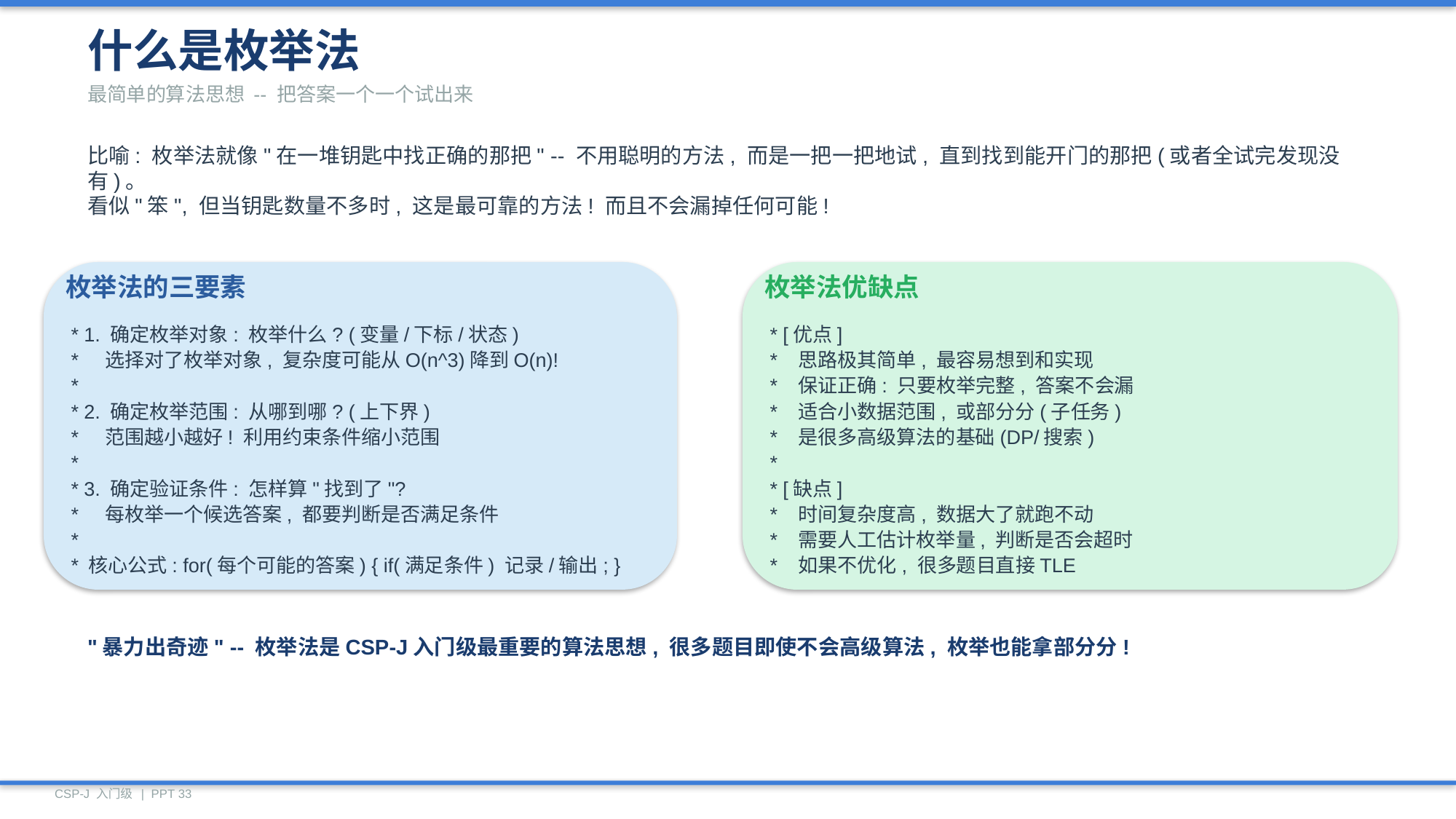

什么是枚举法
最简单的算法思想 -- 把答案一个一个试出来
比喻: 枚举法就像"在一堆钥匙中找正确的那把" -- 不用聪明的方法, 而是一把一把地试, 直到找到能开门的那把(或者全试完发现没有)。
看似"笨", 但当钥匙数量不多时, 这是最可靠的方法! 而且不会漏掉任何可能!

枚举法的三要素
枚举法优缺点
* 1. 确定枚举对象: 枚举什么? (变量/下标/状态)
* [优点]
*    选择对了枚举对象, 复杂度可能从O(n^3)降到O(n)!
*   思路极其简单, 最容易想到和实现
*
*   保证正确: 只要枚举完整, 答案不会漏
* 2. 确定枚举范围: 从哪到哪? (上下界)
*   适合小数据范围, 或部分分(子任务)
*    范围越小越好! 利用约束条件缩小范围
*   是很多高级算法的基础(DP/搜索)
*
*
* 3. 确定验证条件: 怎样算"找到了"?
* [缺点]
*    每枚举一个候选答案, 都要判断是否满足条件
*   时间复杂度高, 数据大了就跑不动
*
*   需要人工估计枚举量, 判断是否会超时
* 核心公式: for(每个可能的答案) { if(满足条件) 记录/输出; }
*   如果不优化, 很多题目直接TLE
"暴力出奇迹" -- 枚举法是CSP-J入门级最重要的算法思想, 很多题目即使不会高级算法, 枚举也能拿部分分!

CSP-J 入门级  |  PPT 33